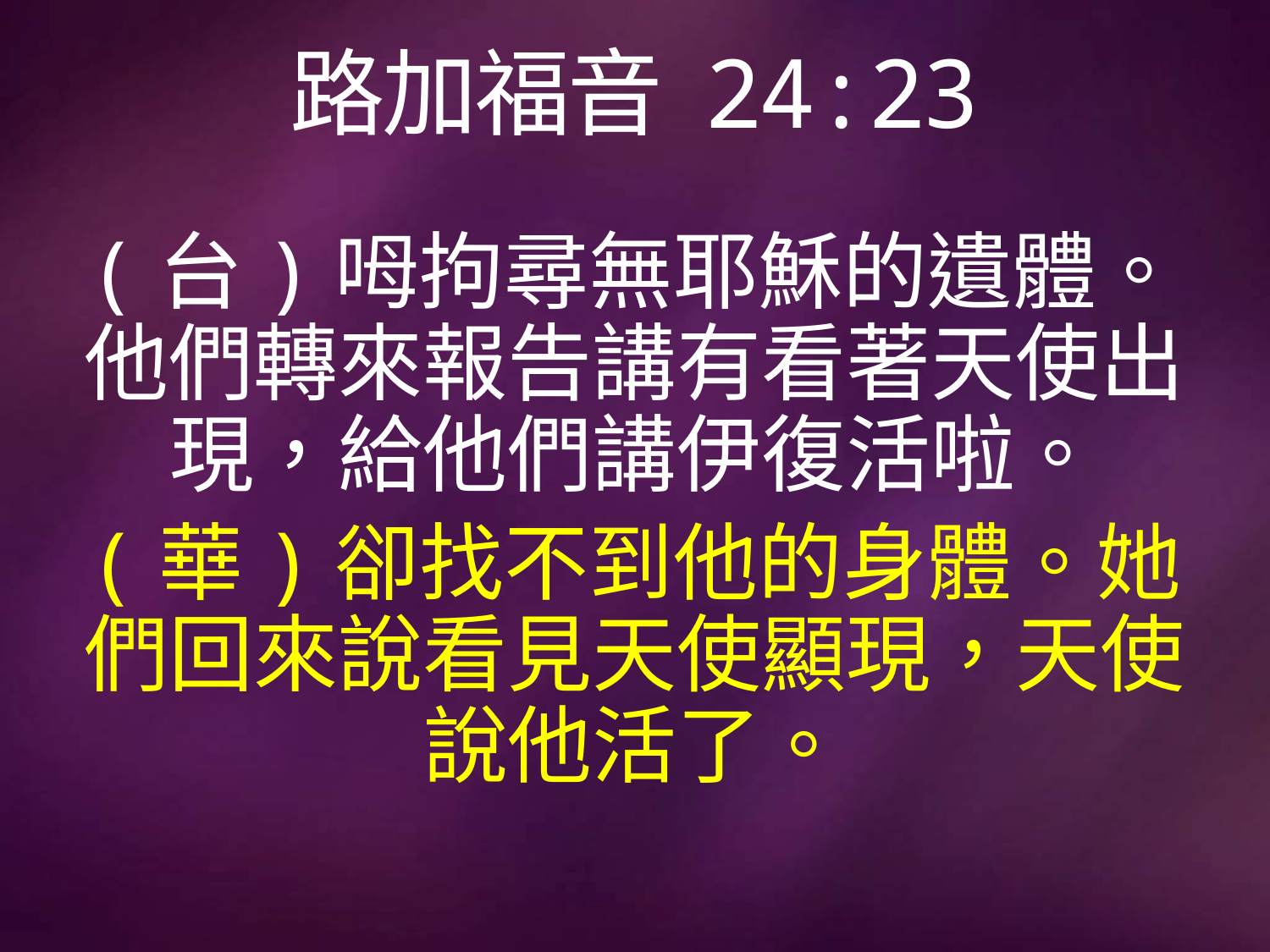

# 路加福音 24:23
(台)呣拘尋無耶穌的遺體。他們轉來報告講有看著天使出現，給他們講伊復活啦。
(華)卻找不到他的身體。她們回來說看見天使顯現，天使說他活了。